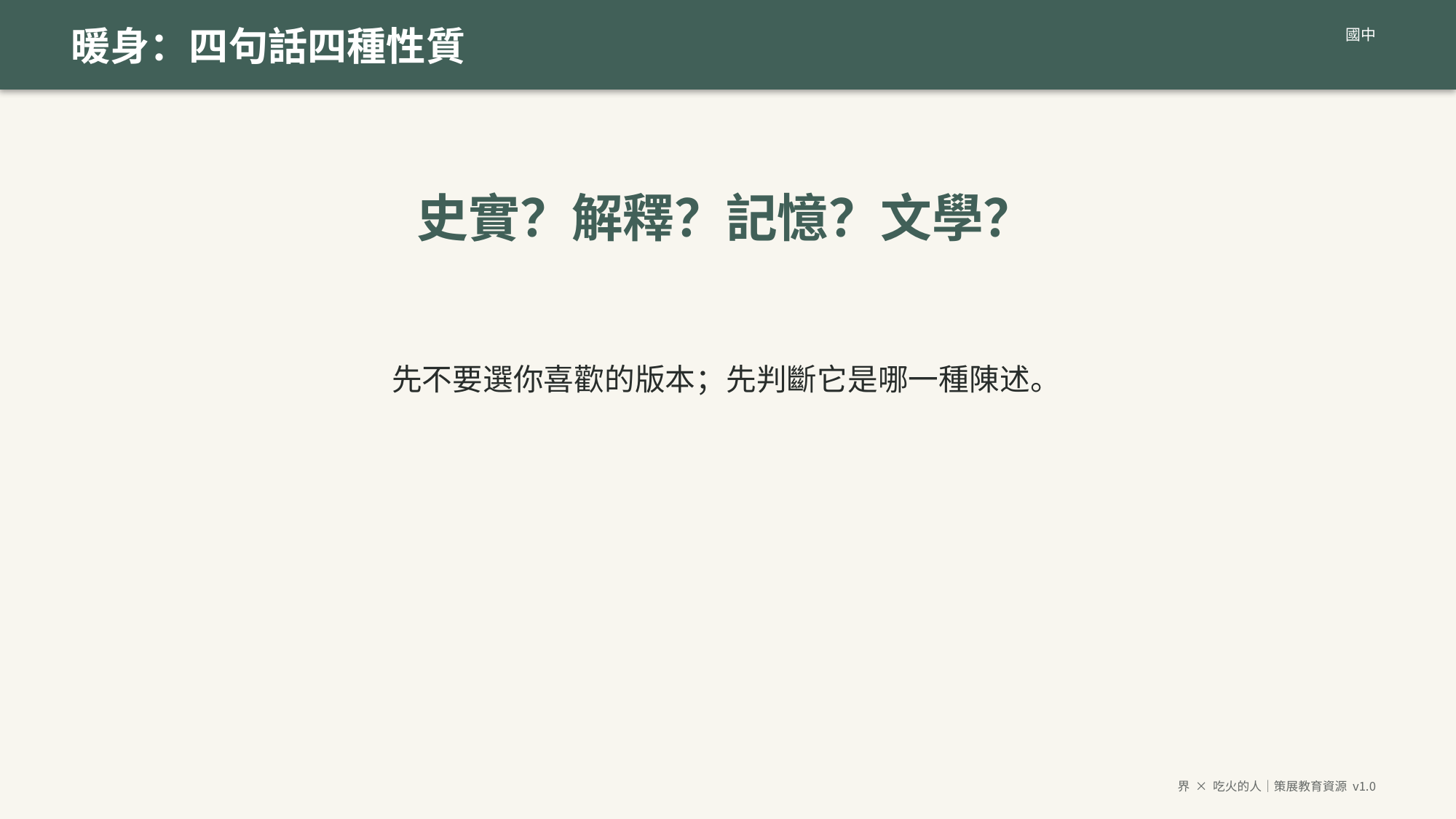

暖身：四句話四種性質
國中
史實？解釋？記憶？文學？
先不要選你喜歡的版本；先判斷它是哪一種陳述。

界 × 吃火的人｜策展教育資源 v1.0